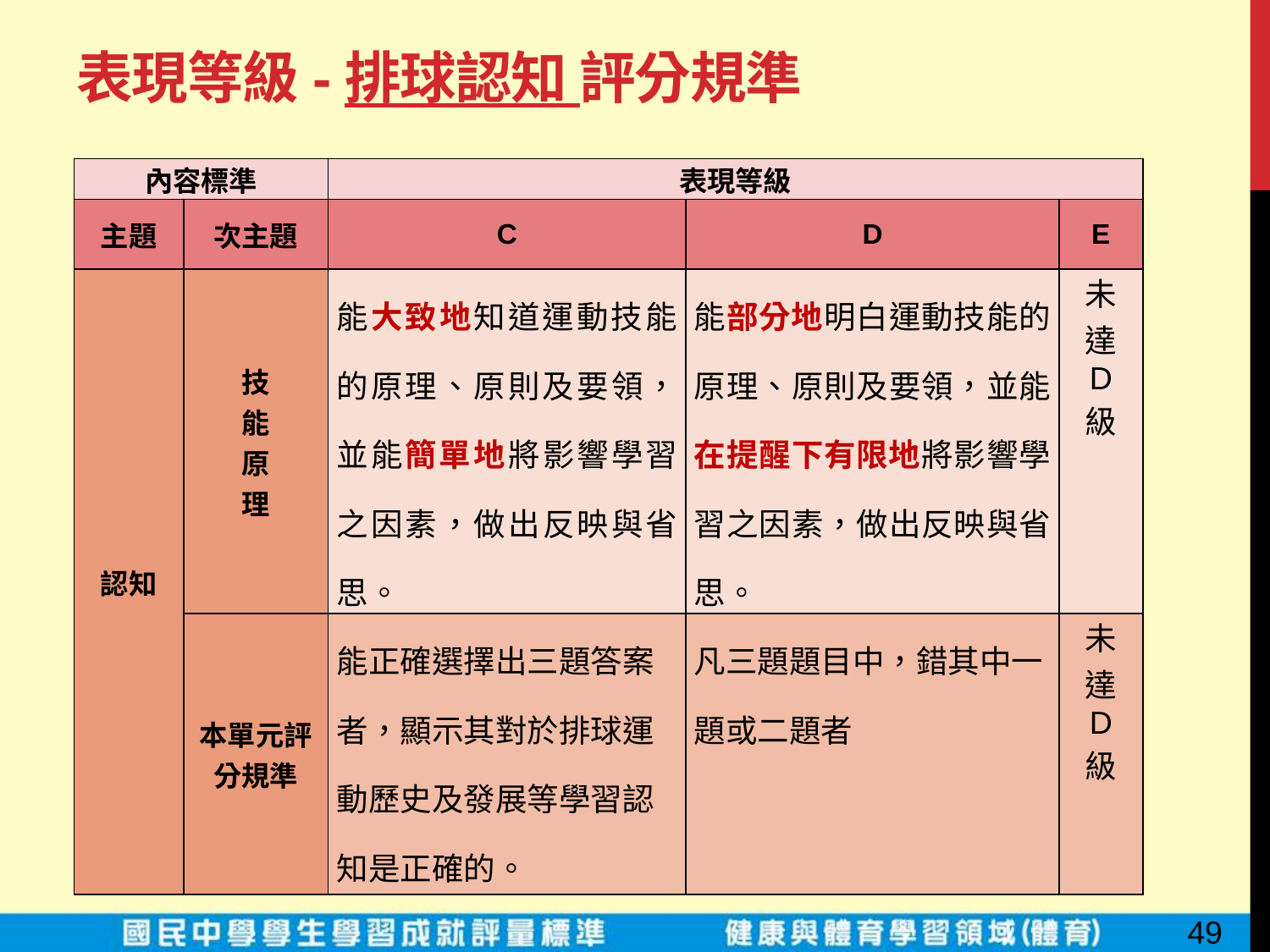

# 表現等級-排球認知 評分規準
| 內容標準 |  | 表現等級 |  |  |
| --- | --- | --- | --- | --- |
| 主題 | 次主題 | C | D | E |
| 認知 | 技 能 原 理 | 能大致地知道運動技能的原理、原則及要領，並能簡單地將影響學習之因素，做出反映與省思。 | 能部分地明白運動技能的原理、原則及要領，並能在提醒下有限地將影響學習之因素，做出反映與省思。 | 未 達 D 級 |
|  | 本單元評分規準 | 能正確選擇出三題答案者，顯示其對於排球運動歷史及發展等學習認知是正確的。 | 凡三題題目中，錯其中一題或二題者 | 未 達 D 級 |
49